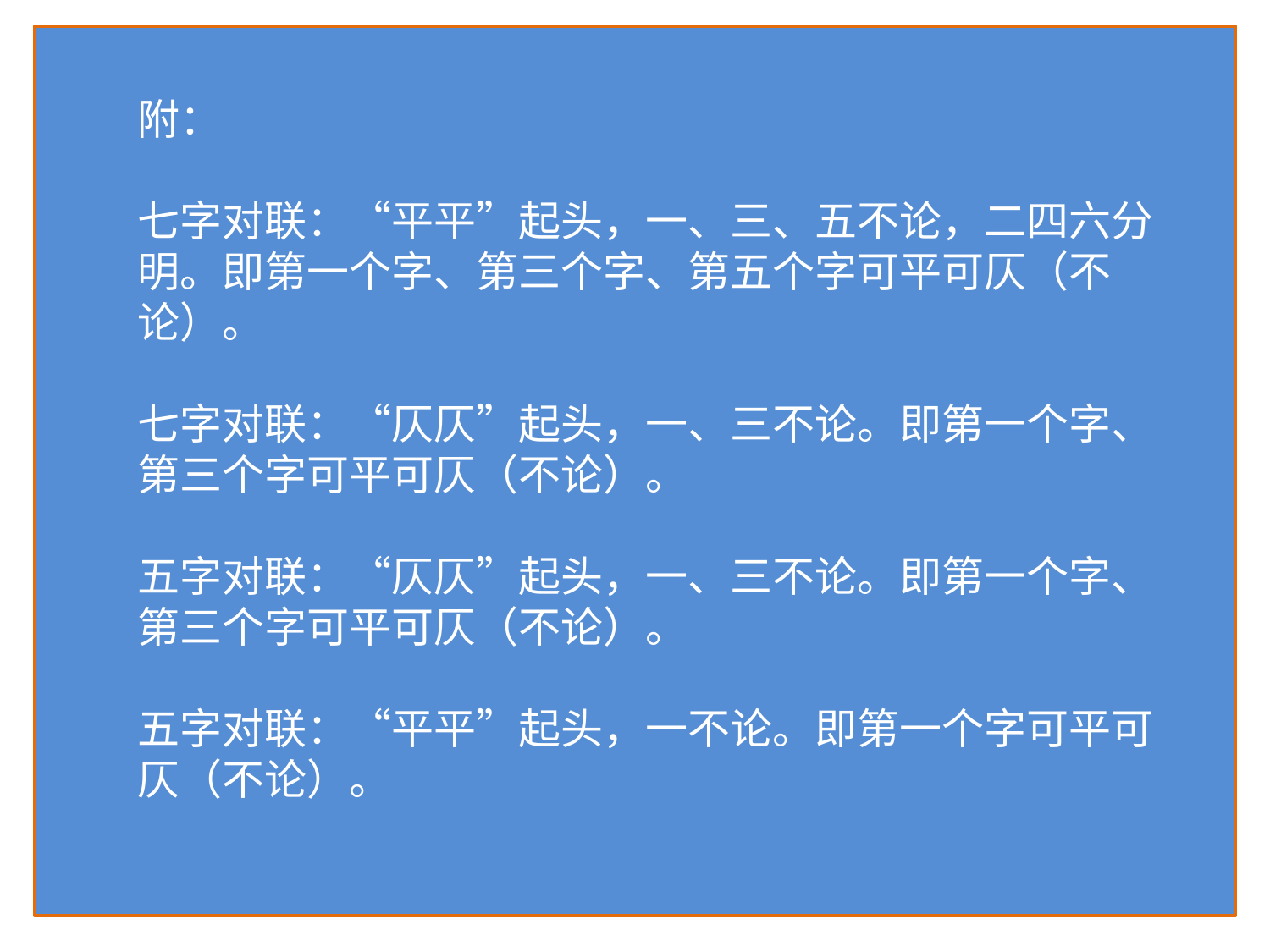

附：

七字对联：“平平”起头，一、三、五不论，二四六分明。即第一个字、第三个字、第五个字可平可仄（不论）。

七字对联：“仄仄”起头，一、三不论。即第一个字、第三个字可平可仄（不论）。

五字对联：“仄仄”起头，一、三不论。即第一个字、第三个字可平可仄（不论）。

五字对联：“平平”起头，一不论。即第一个字可平可仄（不论）。